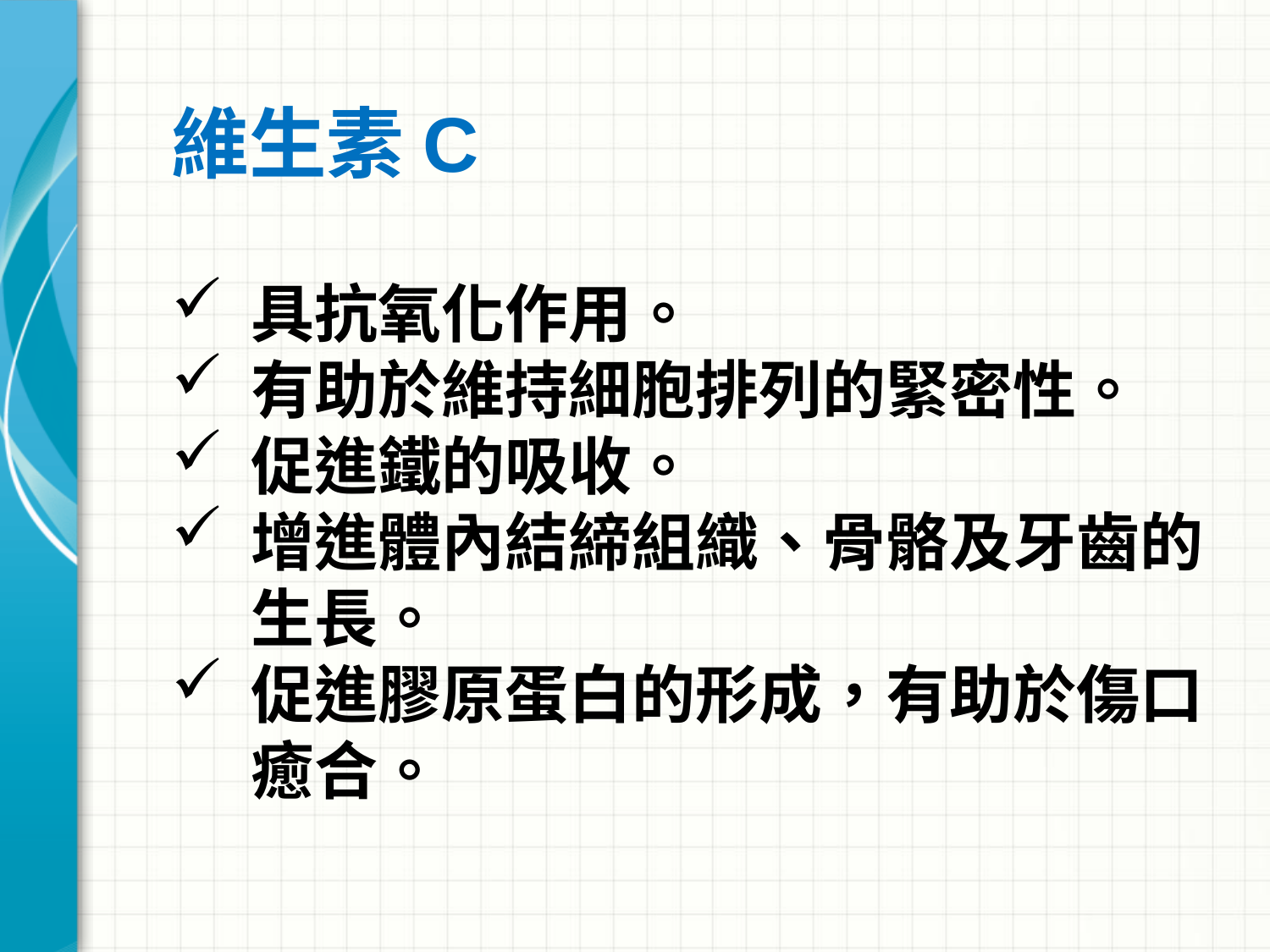

# 維生素C
具抗氧化作用。
有助於維持細胞排列的緊密性。
促進鐵的吸收。
增進體內結締組織、骨骼及牙齒的生長。
促進膠原蛋白的形成，有助於傷口癒合。